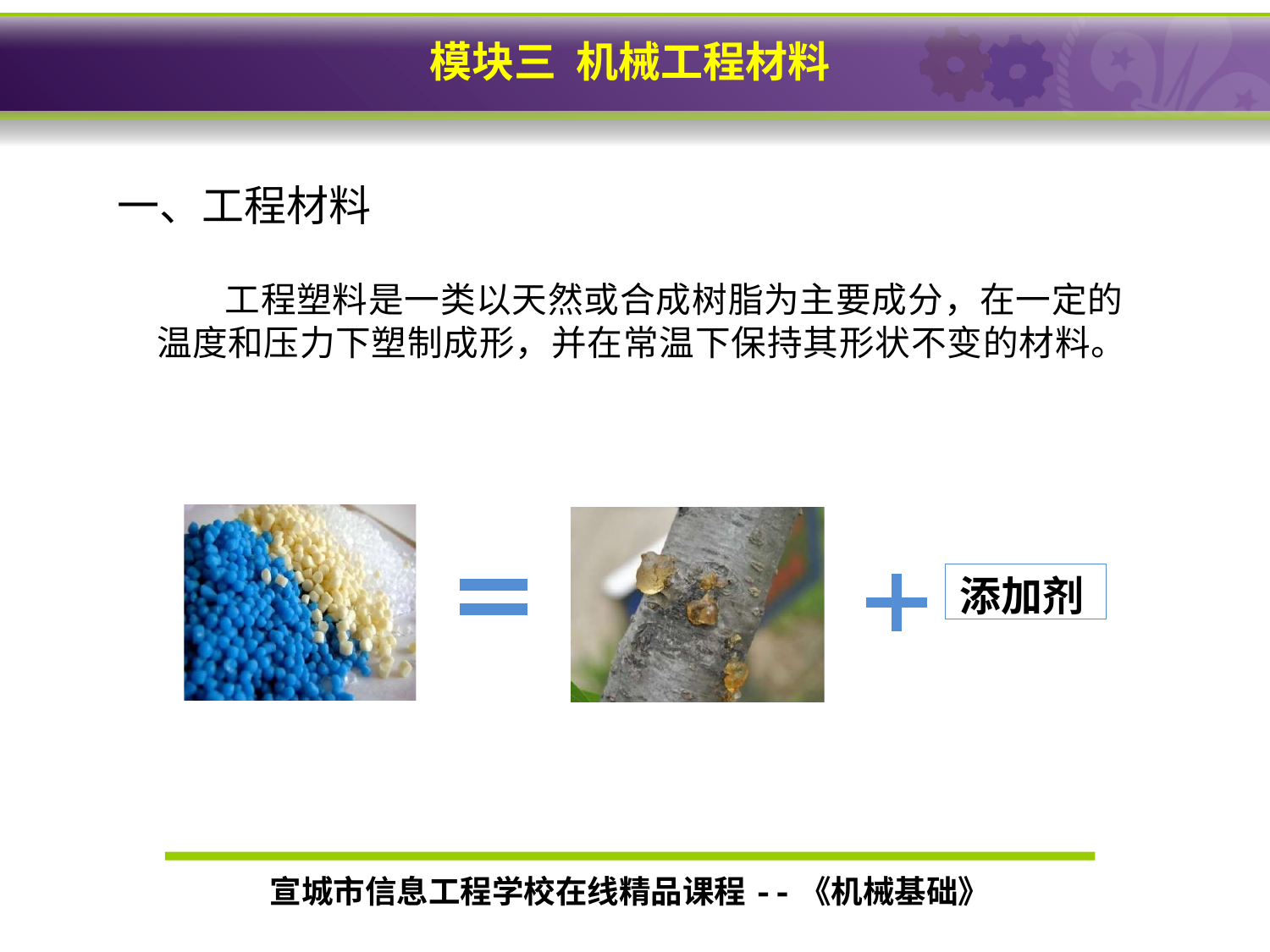

一、工程材料
 工程塑料是一类以天然或合成树脂为主要成分，在一定的温度和压力下塑制成形，并在常温下保持其形状不变的材料。

添加剂